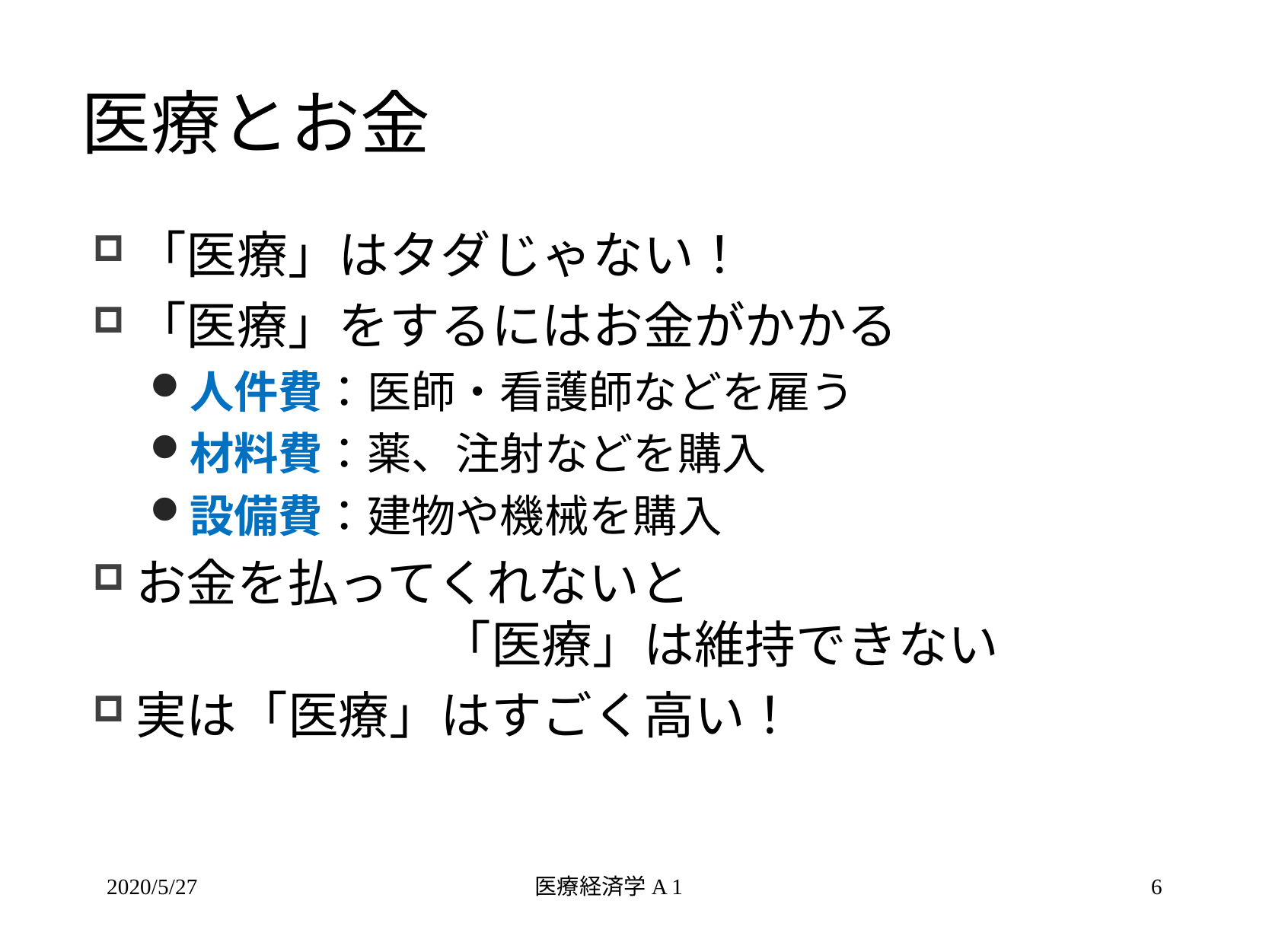

# 医療とお金
「医療」はタダじゃない！
「医療」をするにはお金がかかる
人件費：医師・看護師などを雇う
材料費：薬、注射などを購入
設備費：建物や機械を購入
お金を払ってくれないと
　　　　　　「医療」は維持できない
実は「医療」はすごく高い！
2020/5/27
医療経済学A 1
6